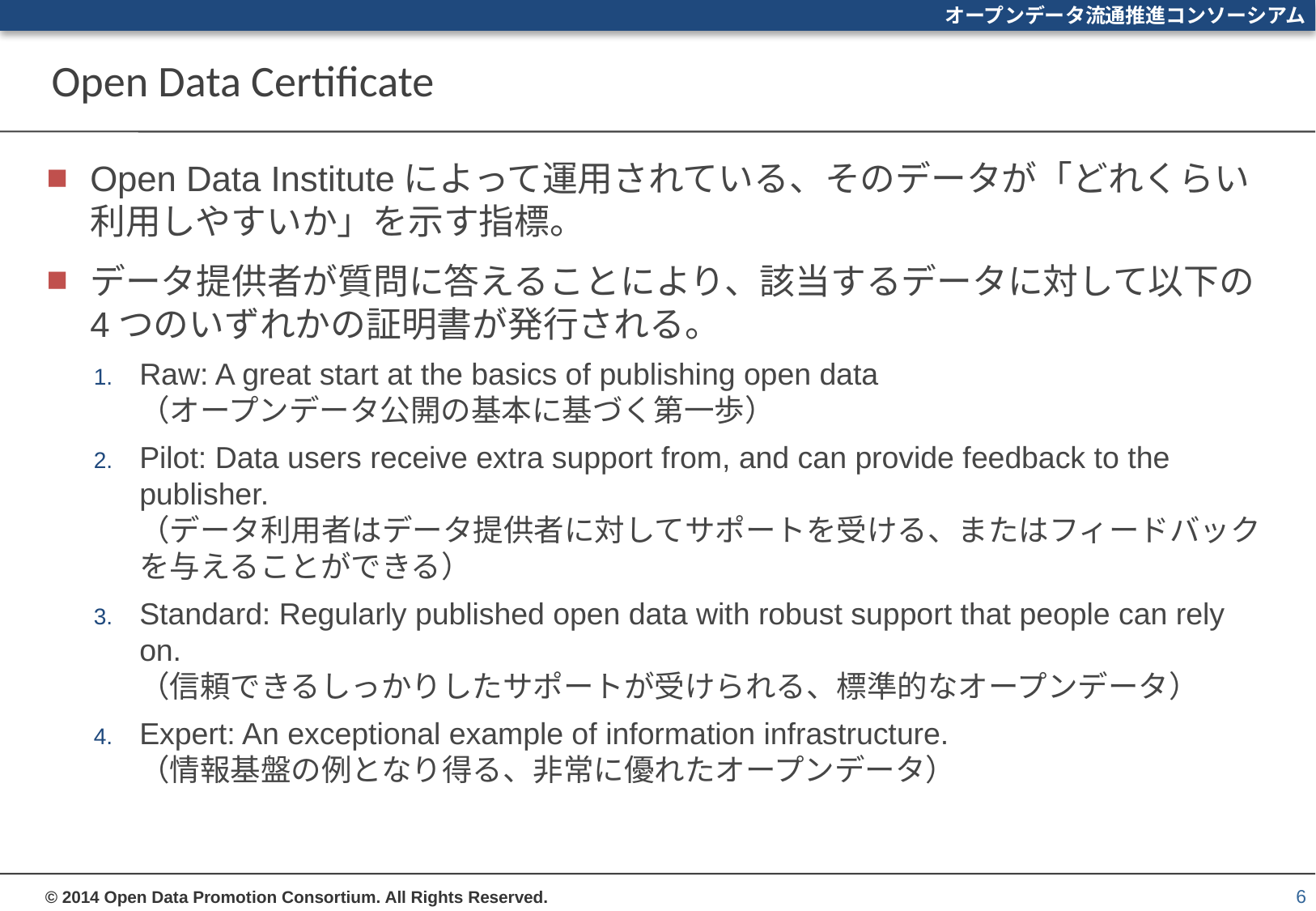

# Open Data Certificate
Open Data Instituteによって運用されている、そのデータが「どれくらい利用しやすいか」を示す指標。
データ提供者が質問に答えることにより、該当するデータに対して以下の4つのいずれかの証明書が発行される。
Raw: A great start at the basics of publishing open data
（オープンデータ公開の基本に基づく第一歩）
Pilot: Data users receive extra support from, and can provide feedback to the publisher.
（データ利用者はデータ提供者に対してサポートを受ける、またはフィードバックを与えることができる）
Standard: Regularly published open data with robust support that people can rely on.
（信頼できるしっかりしたサポートが受けられる、標準的なオープンデータ）
Expert: An exceptional example of information infrastructure.
（情報基盤の例となり得る、非常に優れたオープンデータ）
6